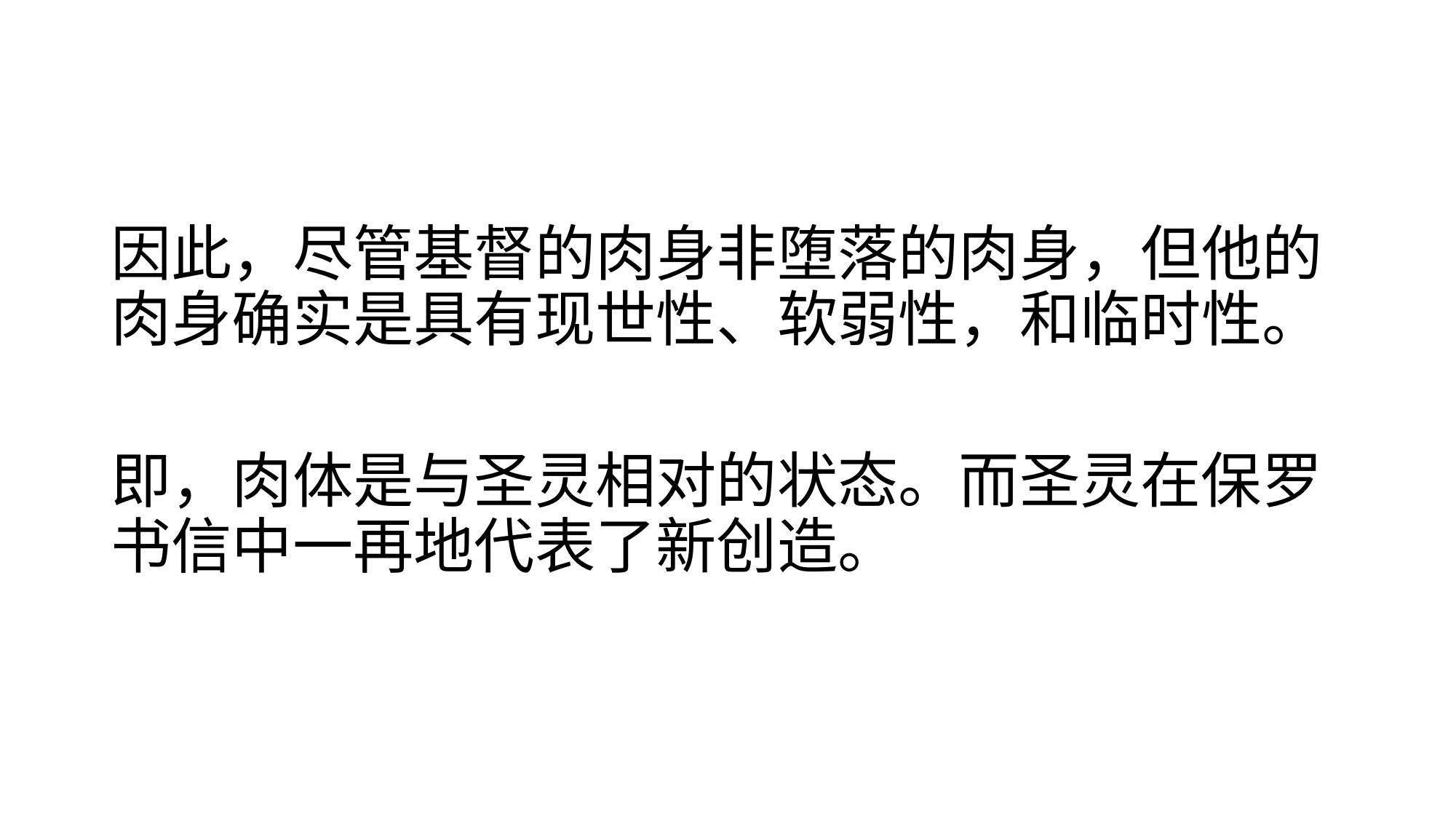

#
因此，尽管基督的肉身非堕落的肉身，但他的肉身确实是具有现世性、软弱性，和临时性。

即，肉体是与圣灵相对的状态。而圣灵在保罗书信中一再地代表了新创造。